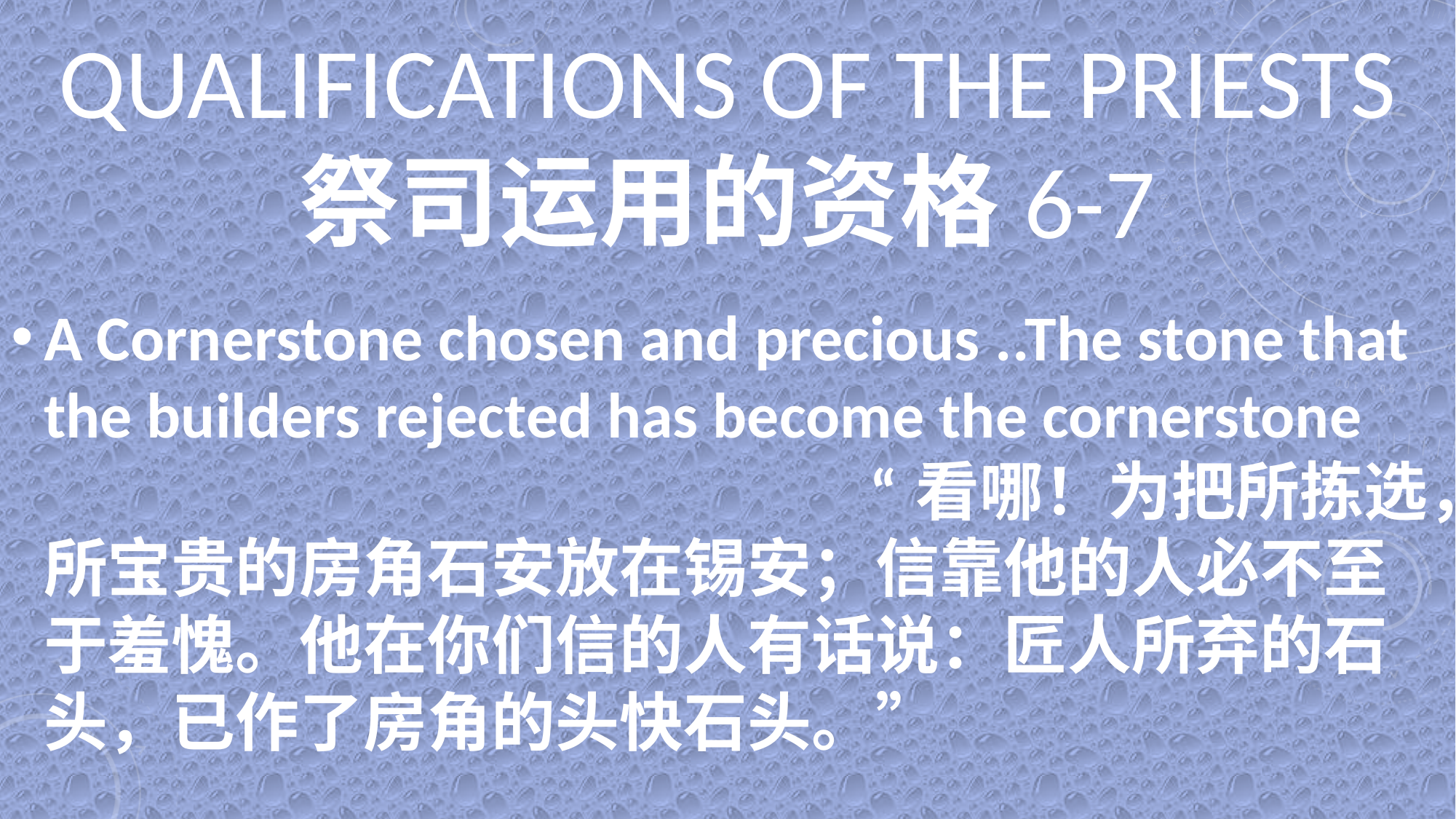

# QUALIFICATIONS OF THE PRIESTS 祭司运用的资格6-7
A Cornerstone chosen and precious ..The stone that the builders rejected has become the cornerstone                                                               “看哪！为把所拣选，所宝贵的房角石安放在锡安；信靠他的人必不至于羞愧。他在你们信的人有话说：匠人所弃的石头，已作了房角的头快石头。”